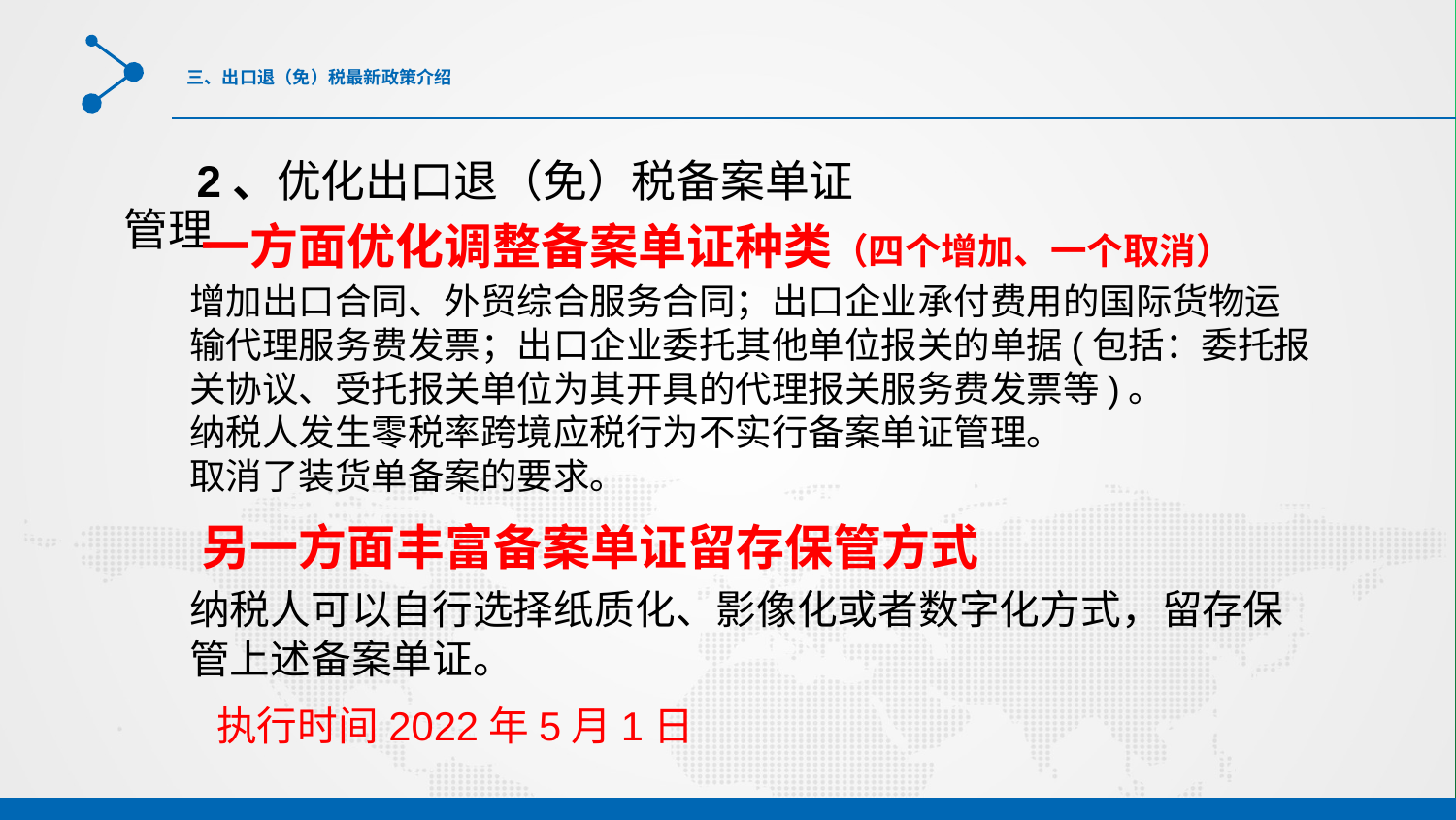

# 三、出口退（免）税最新政策介绍

2、优化出口退（免）税备案单证管理

   一方面优化调整备案单证种类（四个增加、一个取消）
增加出口合同、外贸综合服务合同；出口企业承付费用的国际货物运输代理服务费发票；出口企业委托其他单位报关的单据(包括：委托报关协议、受托报关单位为其开具的代理报关服务费发票等)。
纳税人发生零税率跨境应税行为不实行备案单证管理。
取消了装货单备案的要求。

纳税人可以自行选择纸质化、影像化或者数字化方式，留存保管上述备案单证。

  执行时间2022年5月1日

   另一方面丰富备案单证留存保管方式